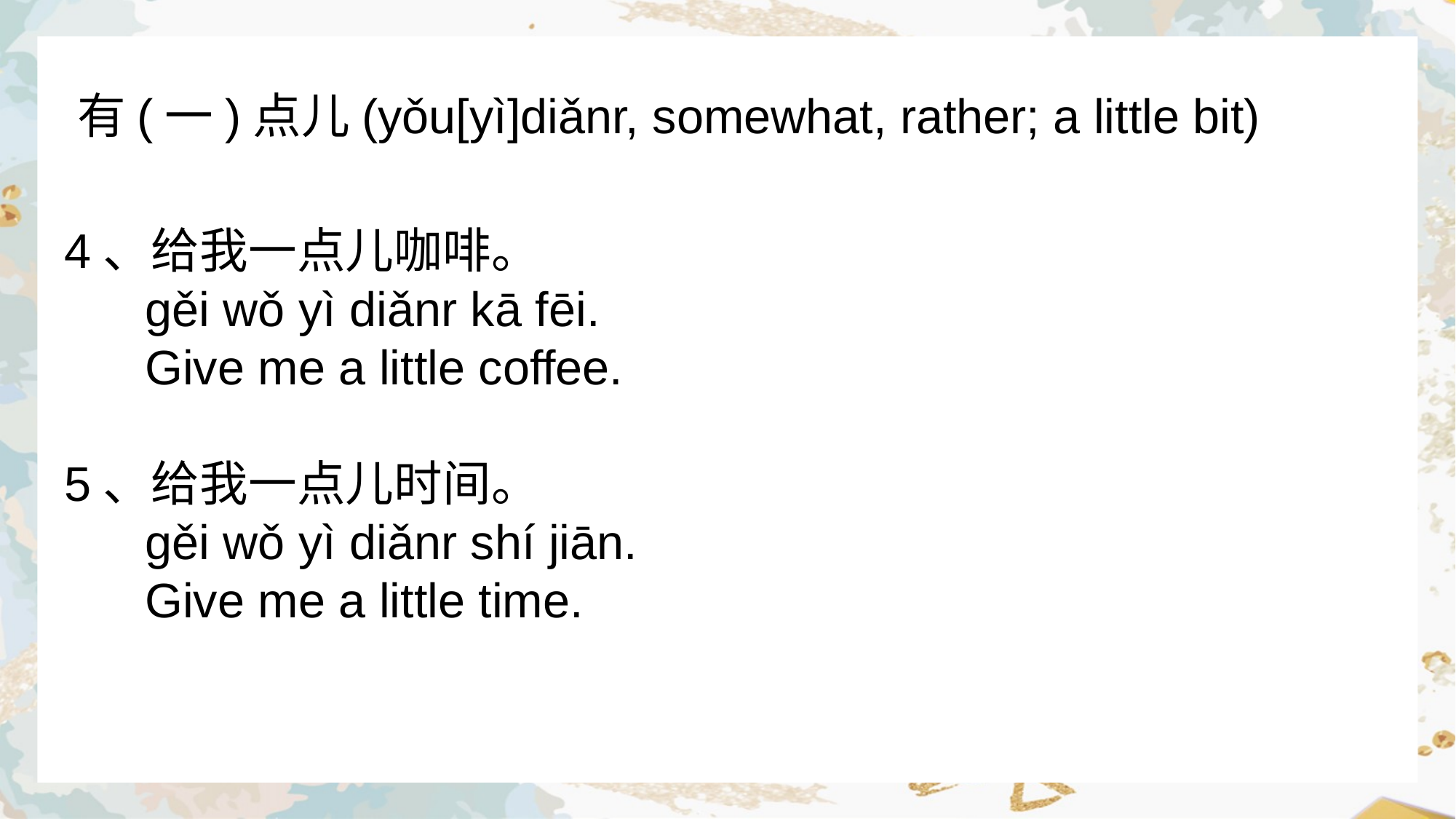

有(一)点儿(yǒu[yì]diǎnr, somewhat, rather; a little bit)
4、给我一点儿咖啡。
      gěi wǒ yì diǎnr kā fēi.
      Give me a little coffee.

5、给我一点儿时间。
      gěi wǒ yì diǎnr shí jiān.
      Give me a little time.